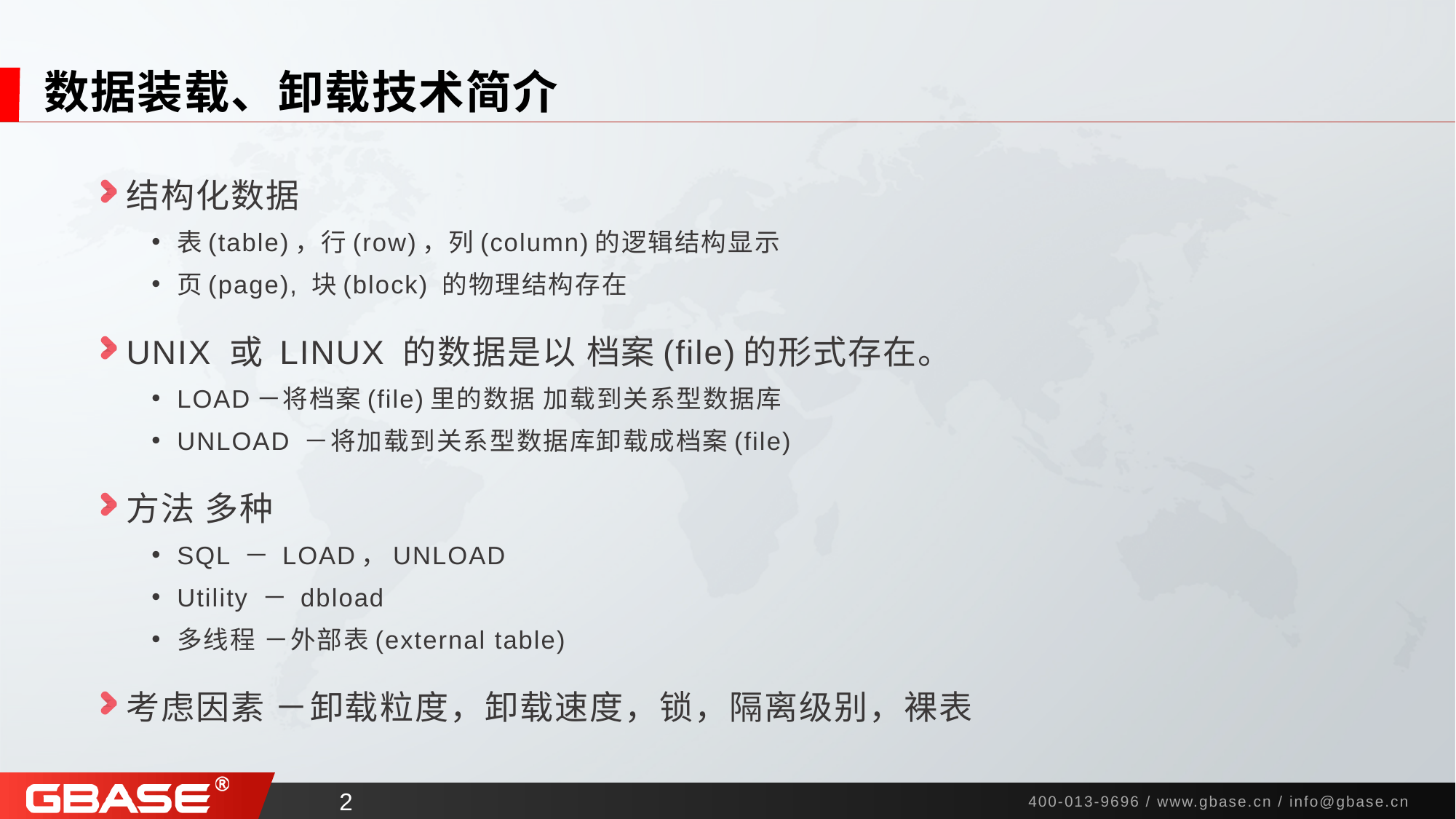

# 数据装载、卸载技术简介
结构化数据
表(table)，行(row)，列(column)的逻辑结构显示
页(page), 块(block) 的物理结构存在
UNIX 或 LINUX 的数据是以 档案(file)的形式存在。
LOAD－将档案(file)里的数据 加载到关系型数据库
UNLOAD －将加载到关系型数据库卸载成档案(file)
方法 多种
SQL － LOAD，UNLOAD
Utility － dbload
多线程 －外部表(external table)
考虑因素 －卸载粒度，卸载速度，锁，隔离级别，裸表